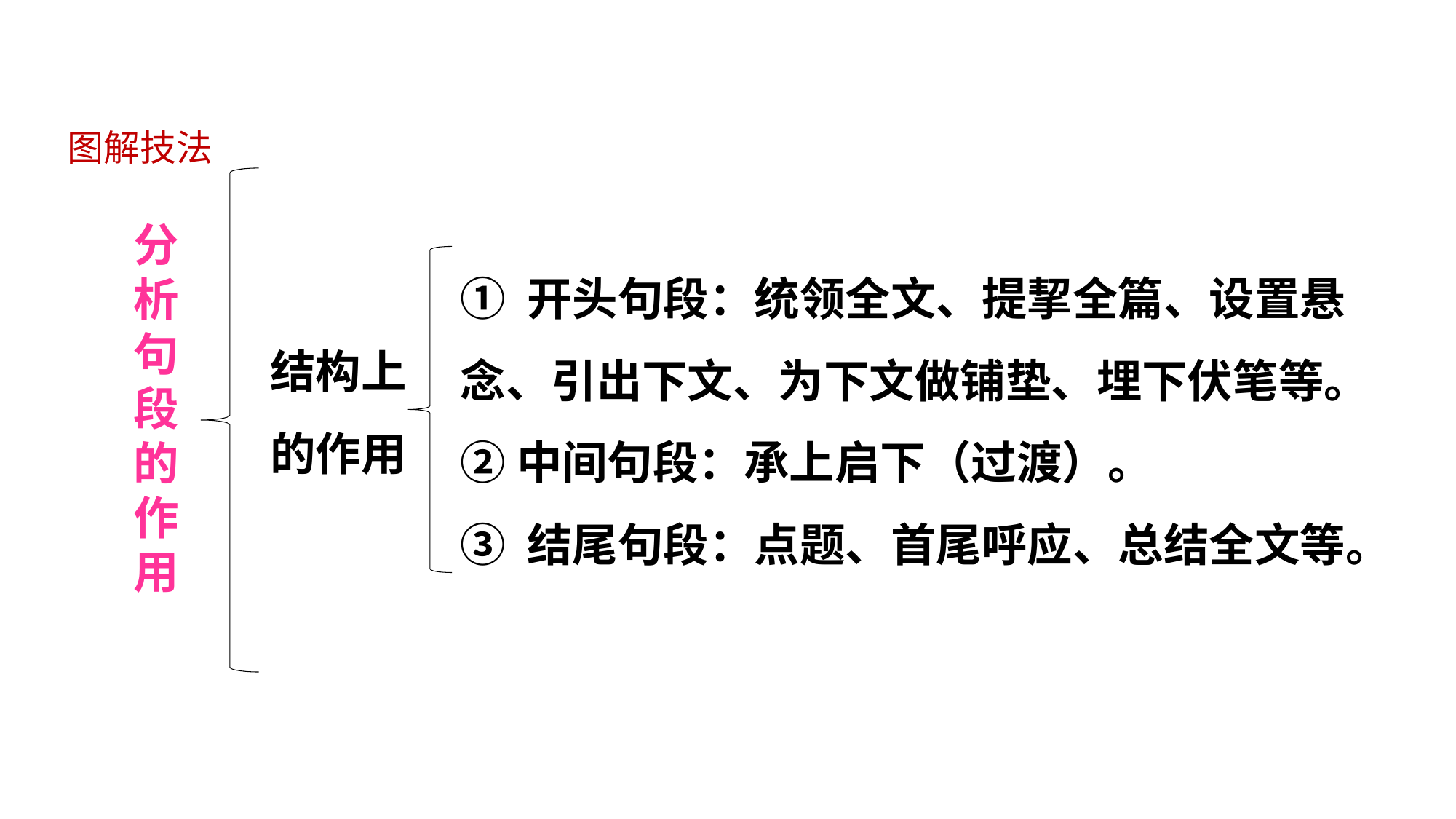

图解技法

分析句段的作用
① 开头句段：统领全文、提挈全篇、设置悬念、引出下文、为下文做铺垫、埋下伏笔等。
②中间句段：承上启下（过渡）。
③ 结尾句段：点题、首尾呼应、总结全文等。

结构上的作用